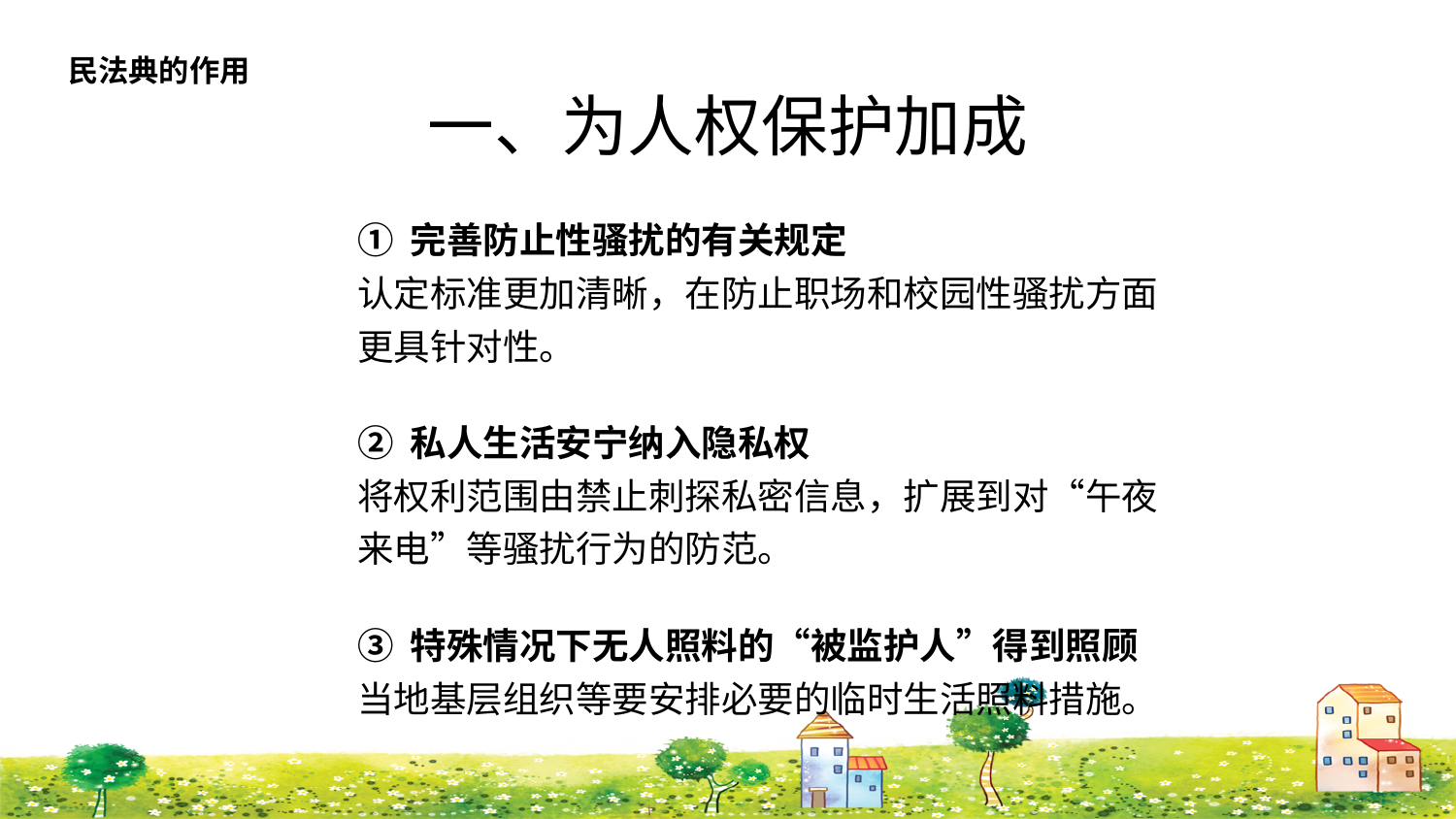

民法典的作用
一、为人权保护加成
① 完善防止性骚扰的有关规定
认定标准更加清晰，在防止职场和校园性骚扰方面更具针对性。

② 私人生活安宁纳入隐私权
将权利范围由禁止刺探私密信息，扩展到对“午夜来电”等骚扰行为的防范。

③ 特殊情况下无人照料的“被监护人”得到照顾
当地基层组织等要安排必要的临时生活照料措施。